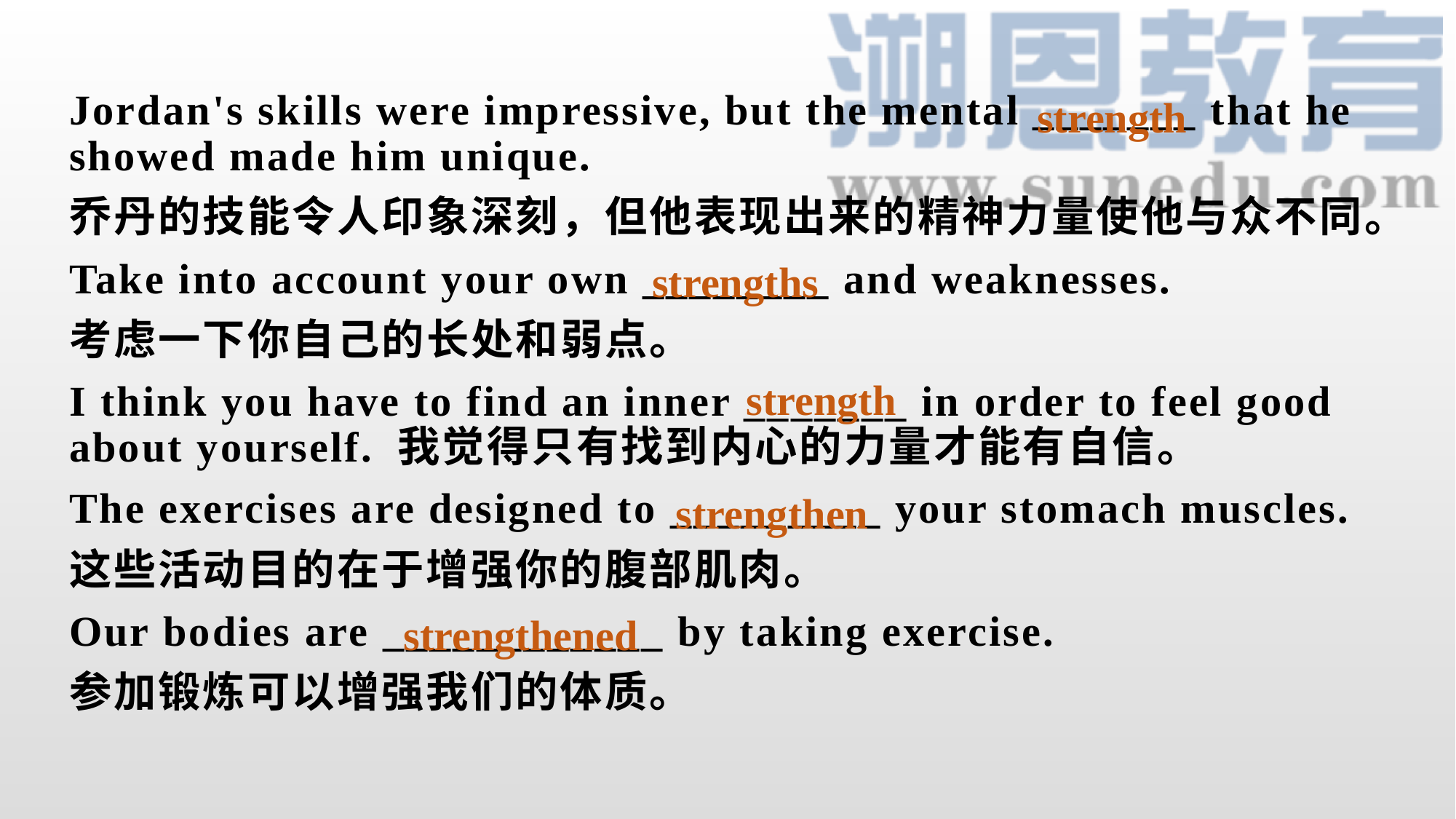

Jordan's skills were impressive, but the mental _______ that he showed made him unique.
乔丹的技能令人印象深刻，但他表现出来的精神力量使他与众不同。
Take into account your own ________ and weaknesses.
考虑一下你自己的长处和弱点。
I think you have to find an inner _______ in order to feel good about yourself. 我觉得只有找到内心的力量才能有自信。
The exercises are designed to _________ your stomach muscles.
这些活动目的在于增强你的腹部肌肉。
Our bodies are ____________ by taking exercise.
参加锻炼可以增强我们的体质。

 strength
 strengths
 strength
 strengthen
 strengthened